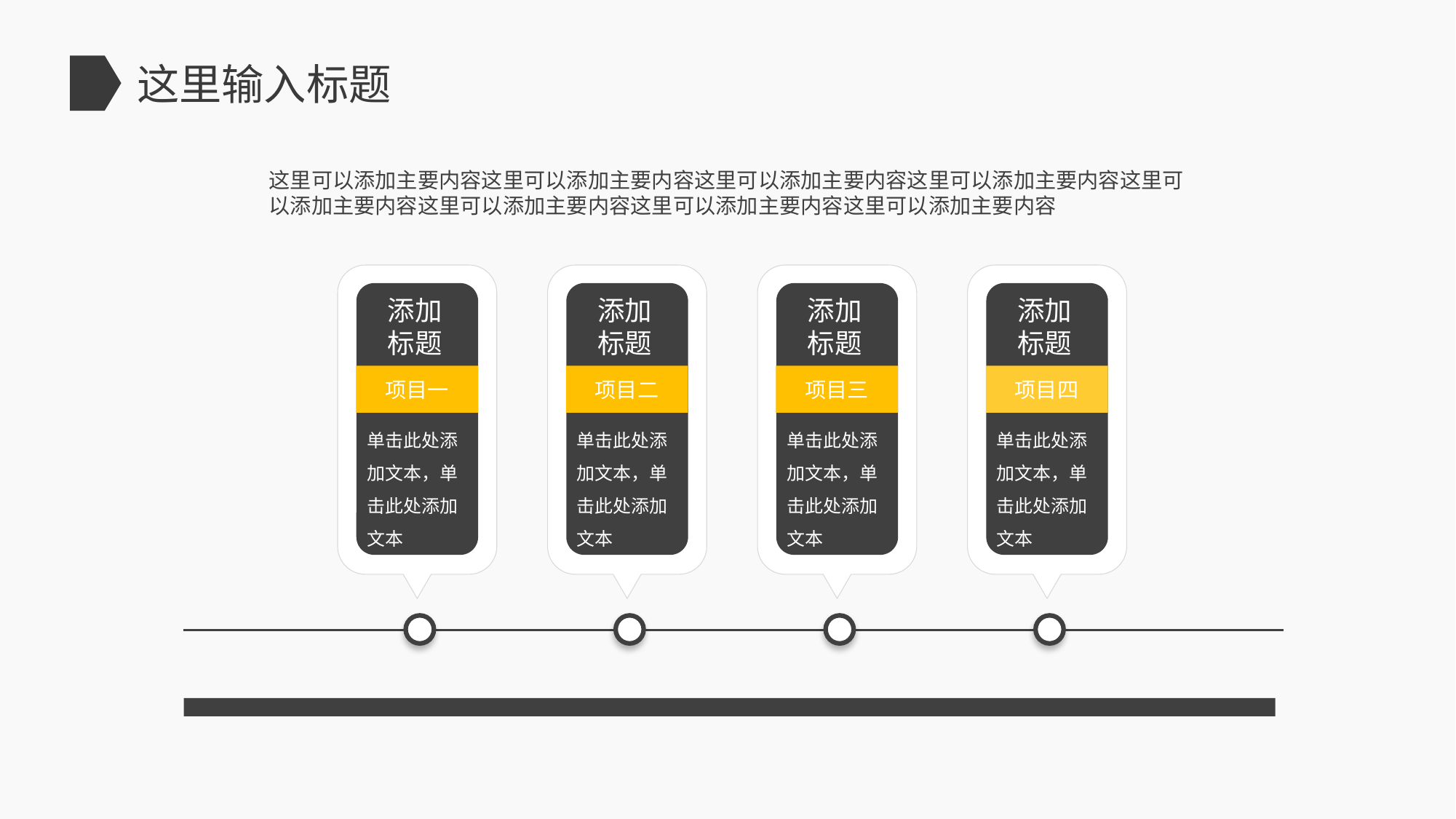

这里输入标题

这里可以添加主要内容这里可以添加主要内容这里可以添加主要内容这里可以添加主要内容这里可以添加主要内容这里可以添加主要内容这里可以添加主要内容这里可以添加主要内容

添加标题
项目一
单击此处添加文本，单击此处添加文本

添加标题
项目二
单击此处添加文本，单击此处添加文本

添加标题
项目三
单击此处添加文本，单击此处添加文本

添加标题
项目四
单击此处添加文本，单击此处添加文本